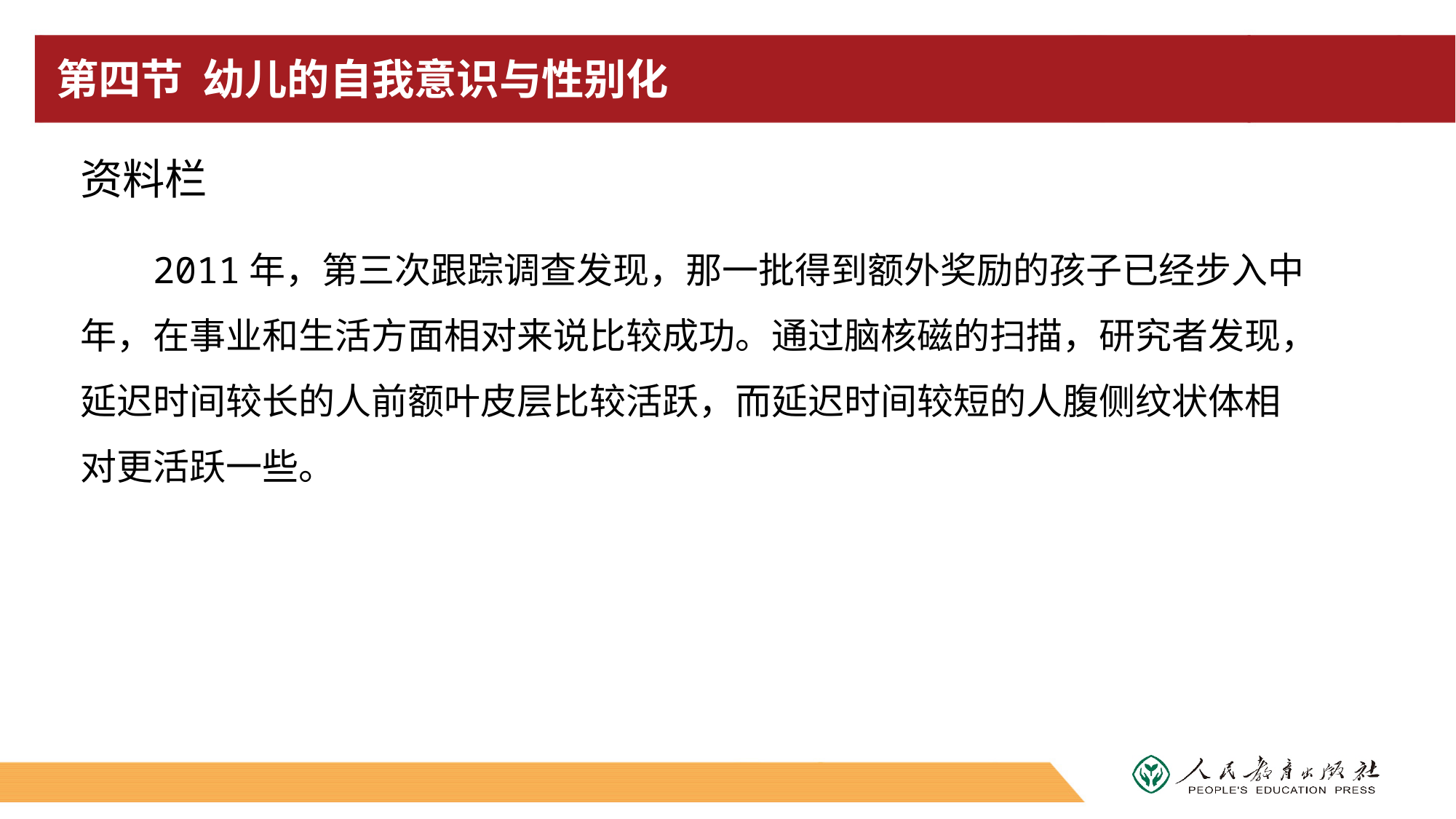

# 第四节  幼儿的自我意识与性别化
资料栏
2011年，第三次跟踪调查发现，那一批得到额外奖励的孩子已经步入中年，在事业和生活方面相对来说比较成功。通过脑核磁的扫描，研究者发现，延迟时间较长的人前额叶皮层比较活跃，而延迟时间较短的人腹侧纹状体相对更活跃一些。